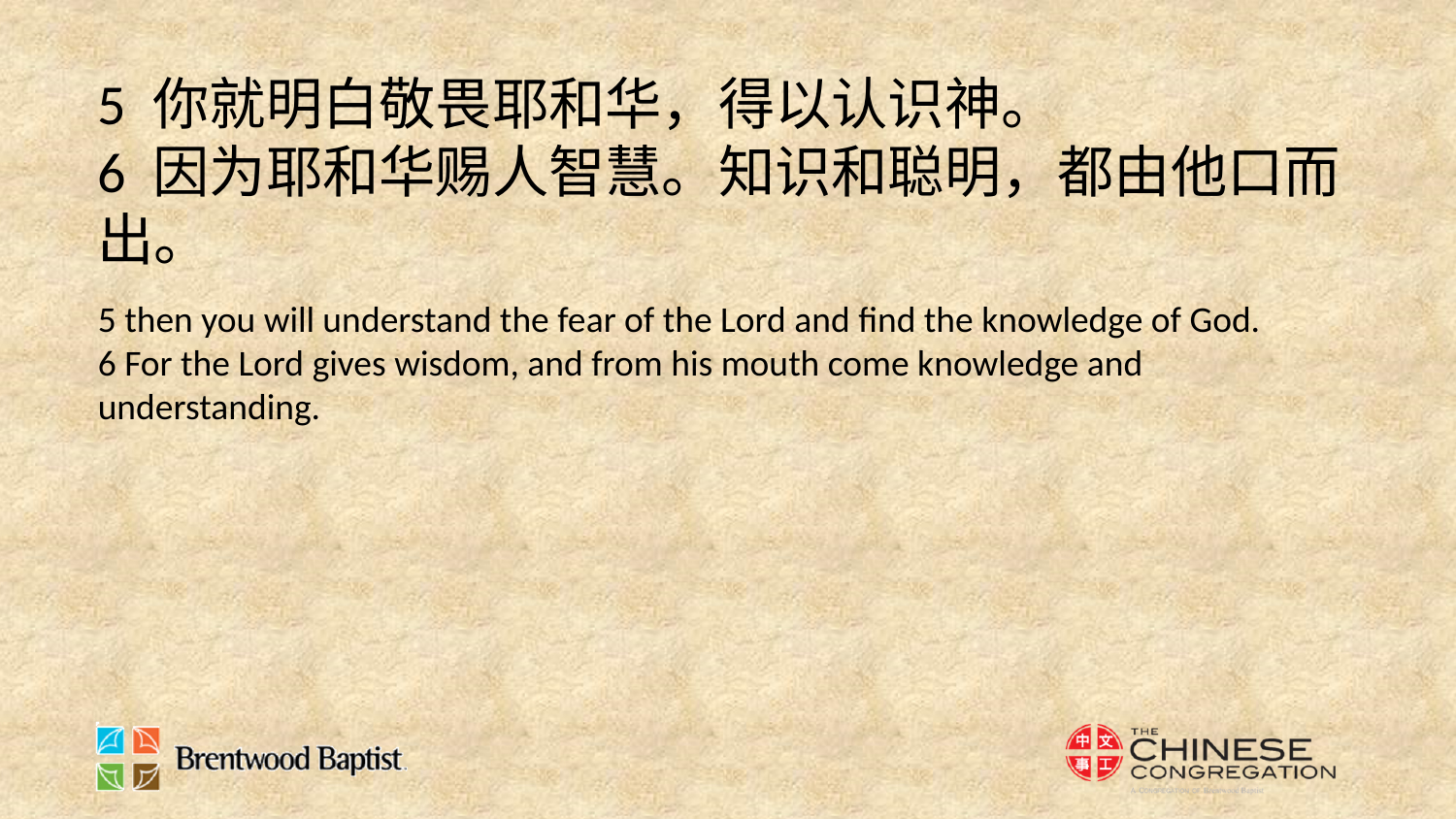

5 你就明白敬畏耶和华，得以认识神。
6 因为耶和华赐人智慧。知识和聪明，都由他口而出。

5 then you will understand the fear of the Lord and find the knowledge of God.
6 For the Lord gives wisdom, and from his mouth come knowledge and understanding.